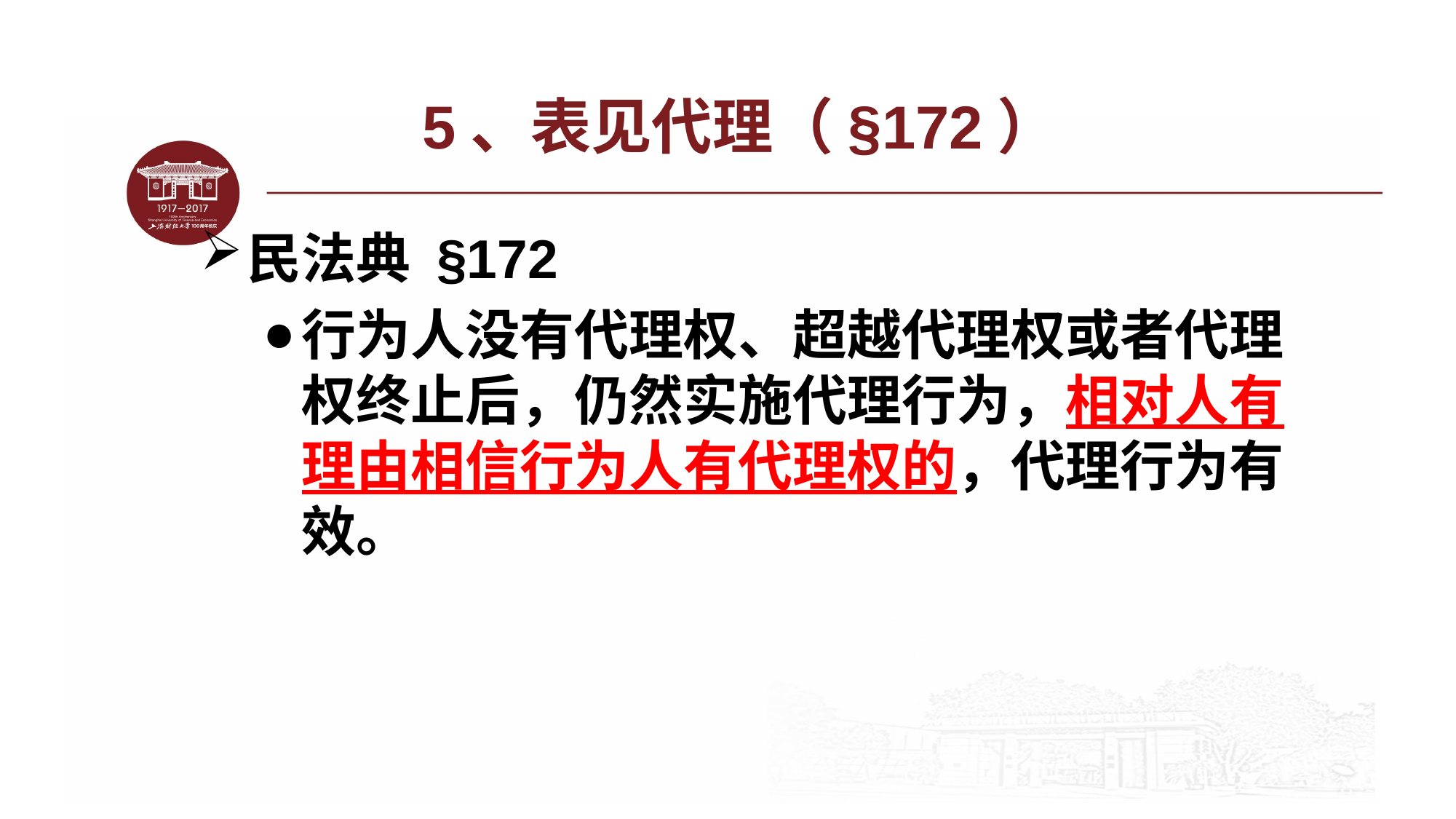

# 5、表见代理（§172）
民法典 §172
行为人没有代理权、超越代理权或者代理权终止后，仍然实施代理行为，相对人有理由相信行为人有代理权的，代理行为有效。